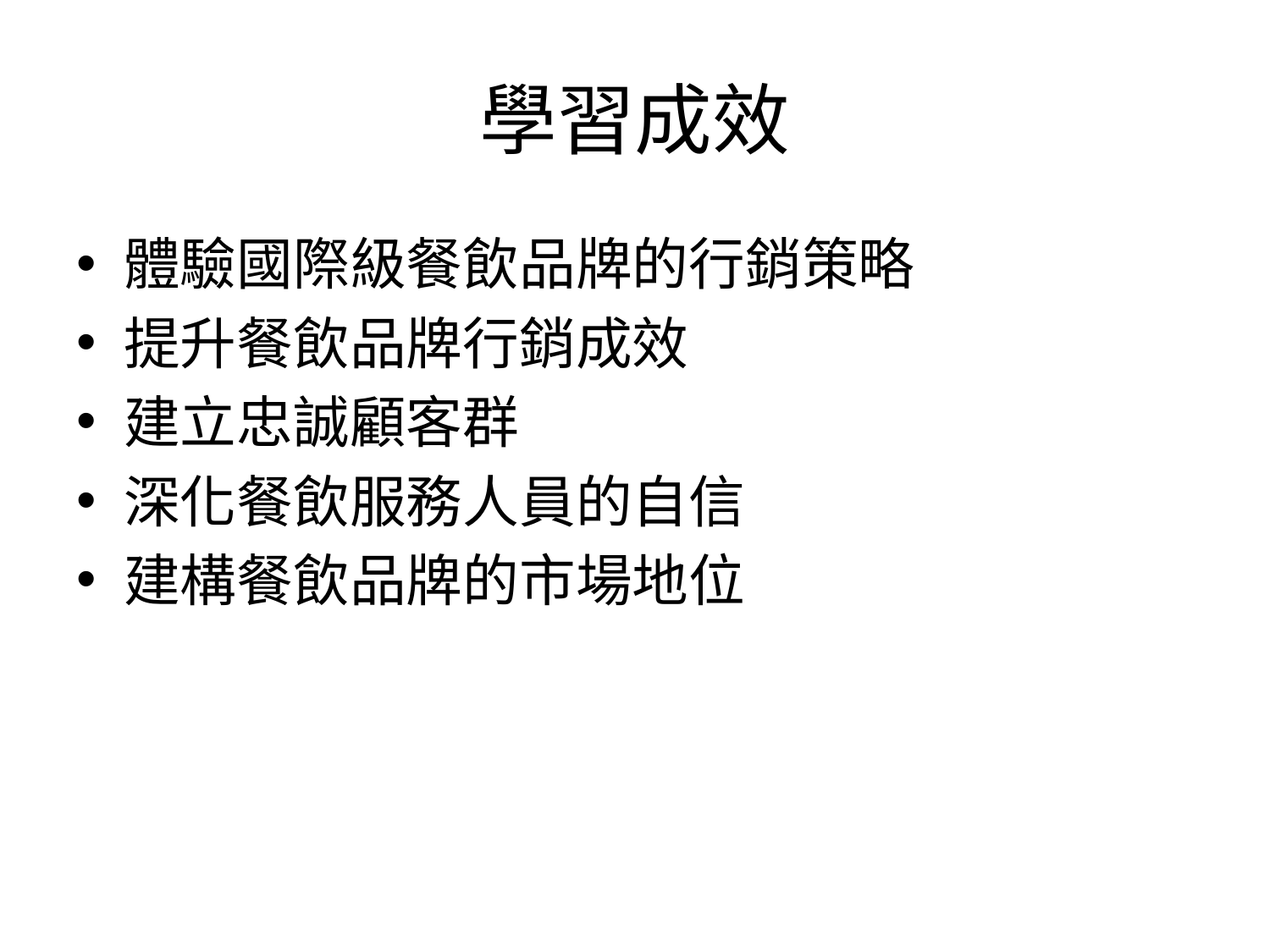

# 學習成效
體驗國際級餐飲品牌的行銷策略
提升餐飲品牌行銷成效
建立忠誠顧客群
深化餐飲服務人員的自信
建構餐飲品牌的市場地位